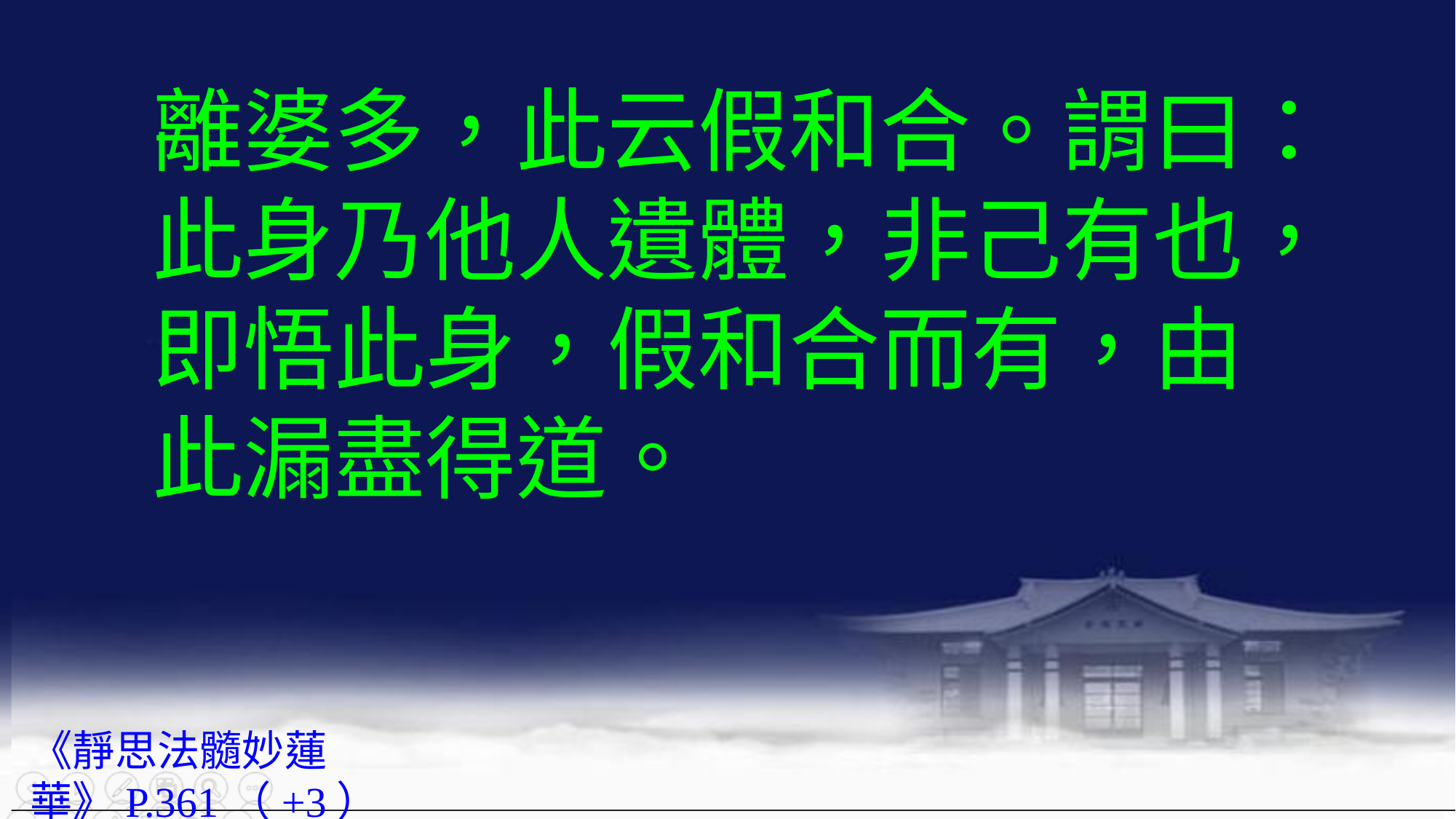

離婆多，此云假和合。謂曰：此身乃他人遺體，非己有也，即悟此身，假和合而有，由此漏盡得道。
《靜思法髓妙蓮華》P.361（+3）